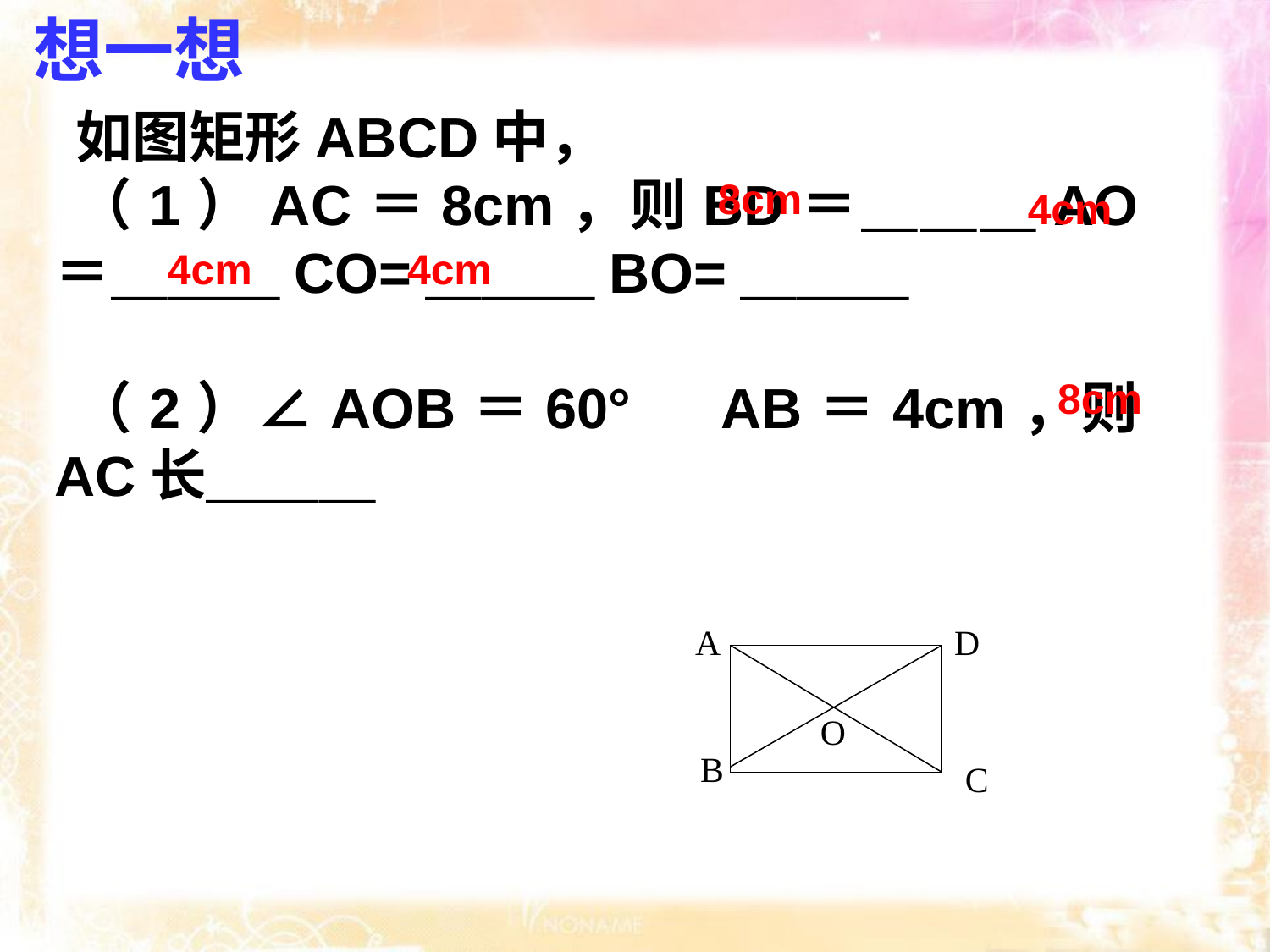

想一想
如图矩形ABCD中，
（1）AC＝8cm，则BD＝＿＿＿AO＝＿＿＿CO=＿＿＿BO=＿＿＿

（2）∠AOB＝60°　AB＝4cm，则AC长＿＿＿

8cm
4cm
4cm
4cm
8cm

   A
D

 O
B
C